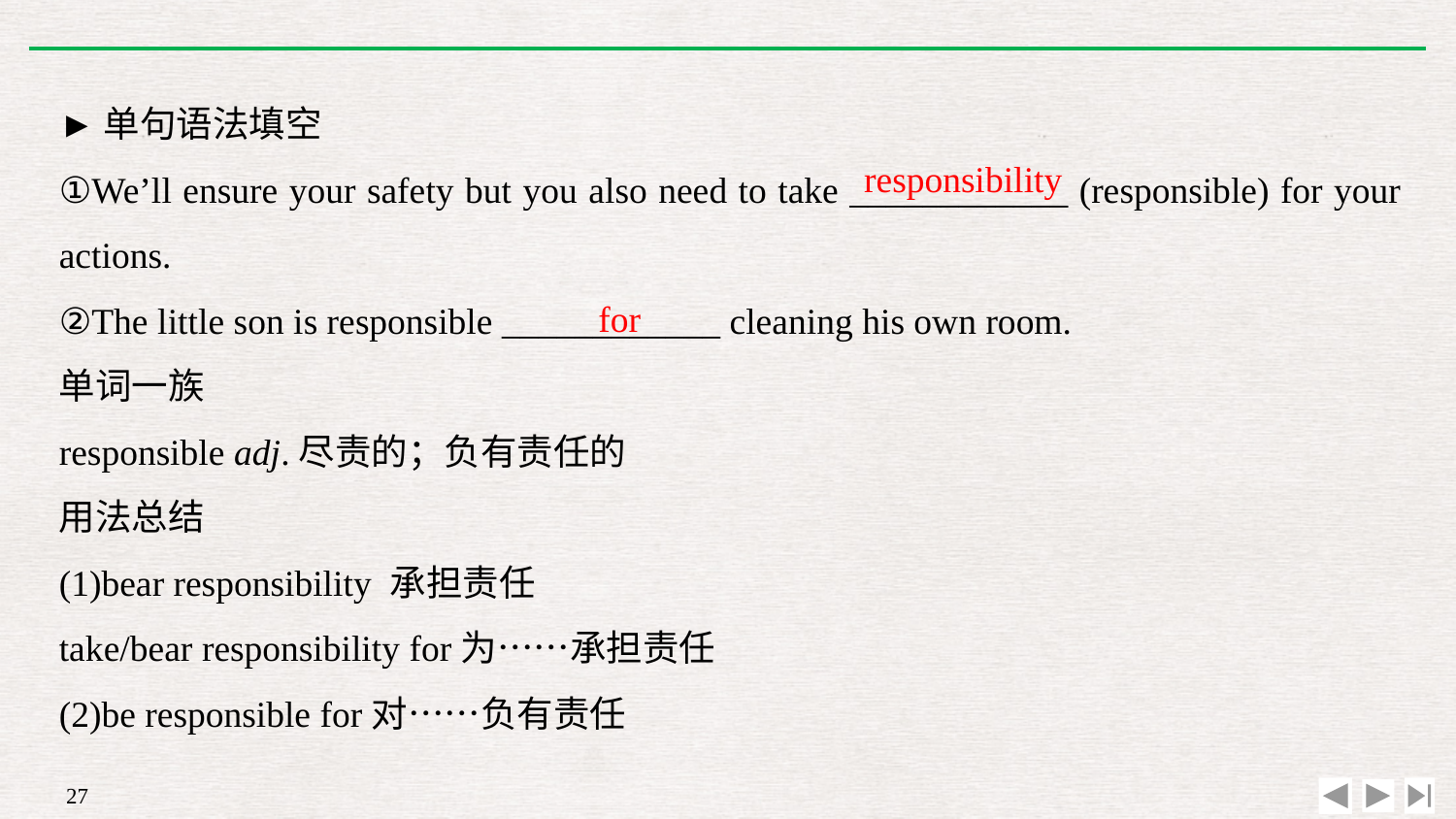

►单句语法填空
①We’ll ensure your safety but you also need to take ____________ (responsible) for your actions.
②The little son is responsible ____________ cleaning his own room.
单词一族
responsible adj.尽责的；负有责任的
用法总结
(1)bear responsibility 承担责任
take/bear responsibility for为……承担责任
(2)be responsible for对……负有责任
responsibility
for